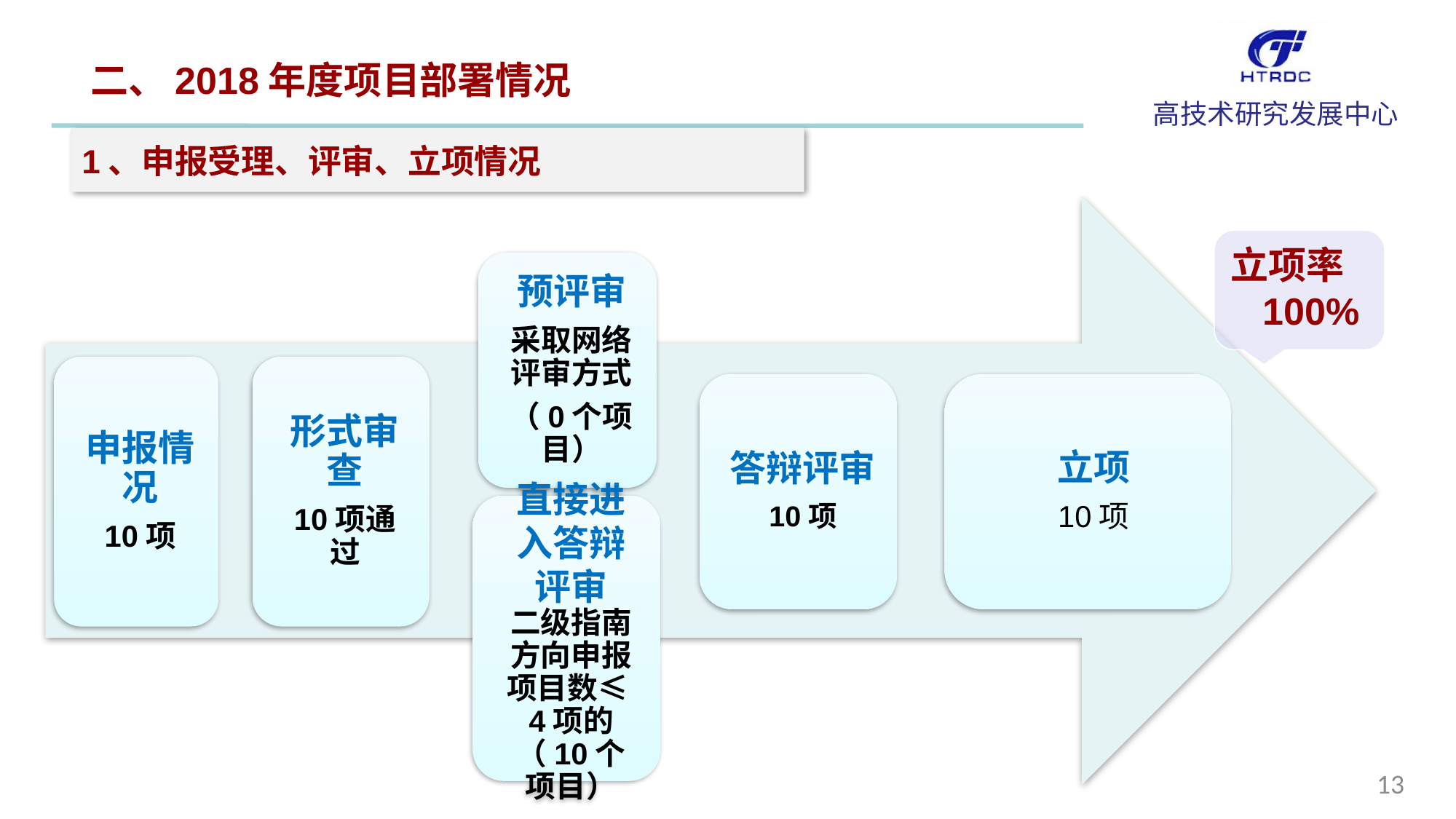

二、2018年度项目部署情况
1、申报受理、评审、立项情况
申报情况
10项
形式审查
10项通过
预评审
采取网络评审方式
（0个项目）

直接进入答辩评审
二级指南方向申报项目数≤4项的（10个项目）

答辩评审
10项
立项
10项
立项率
   100%